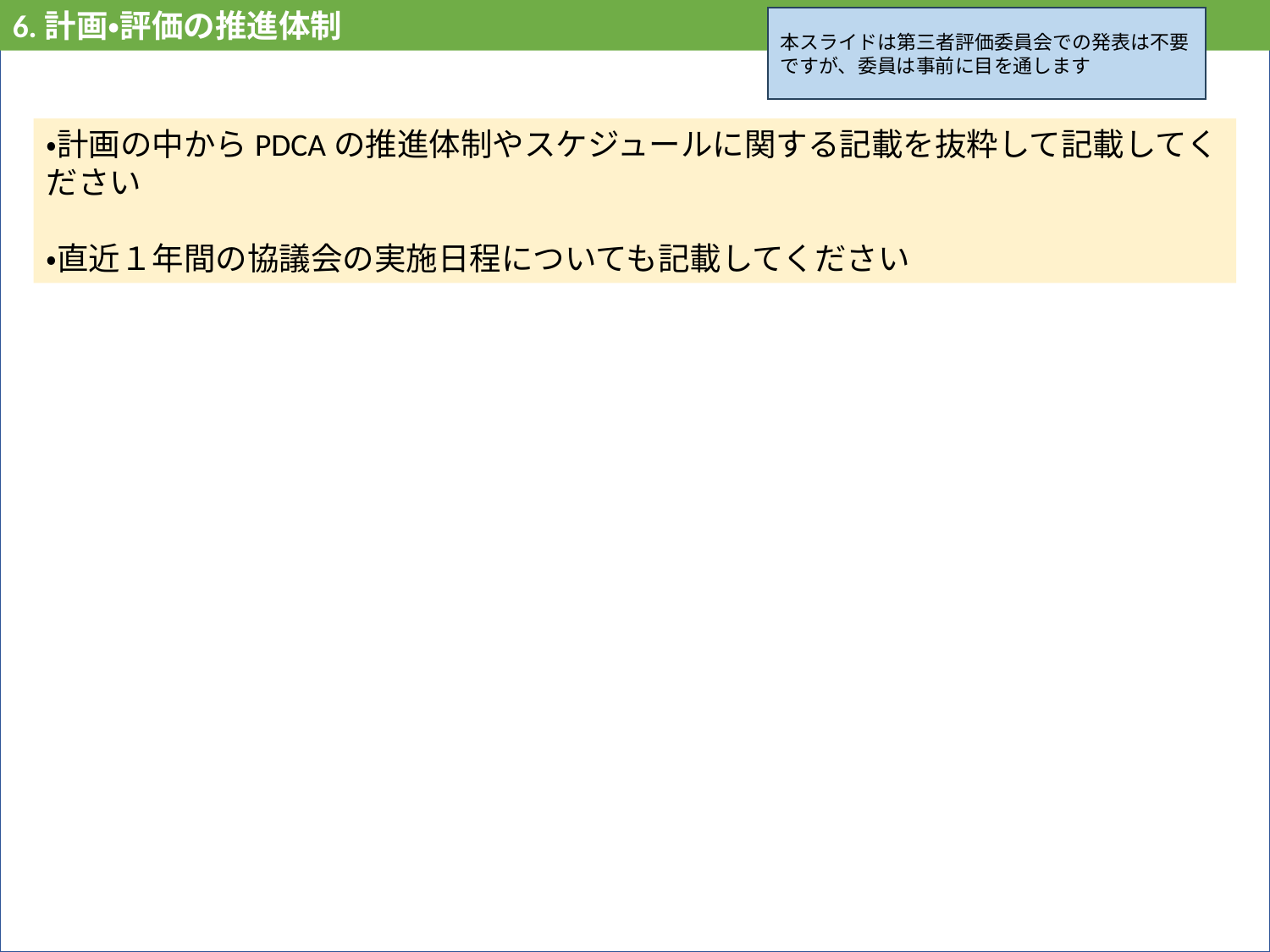

6.計画・評価の推進体制
12
本スライドは第三者評価委員会での発表は不要ですが、委員は事前に目を通します
・計画の中からPDCAの推進体制やスケジュールに関する記載を抜粋して記載してください

・直近１年間の協議会の実施日程についても記載してください